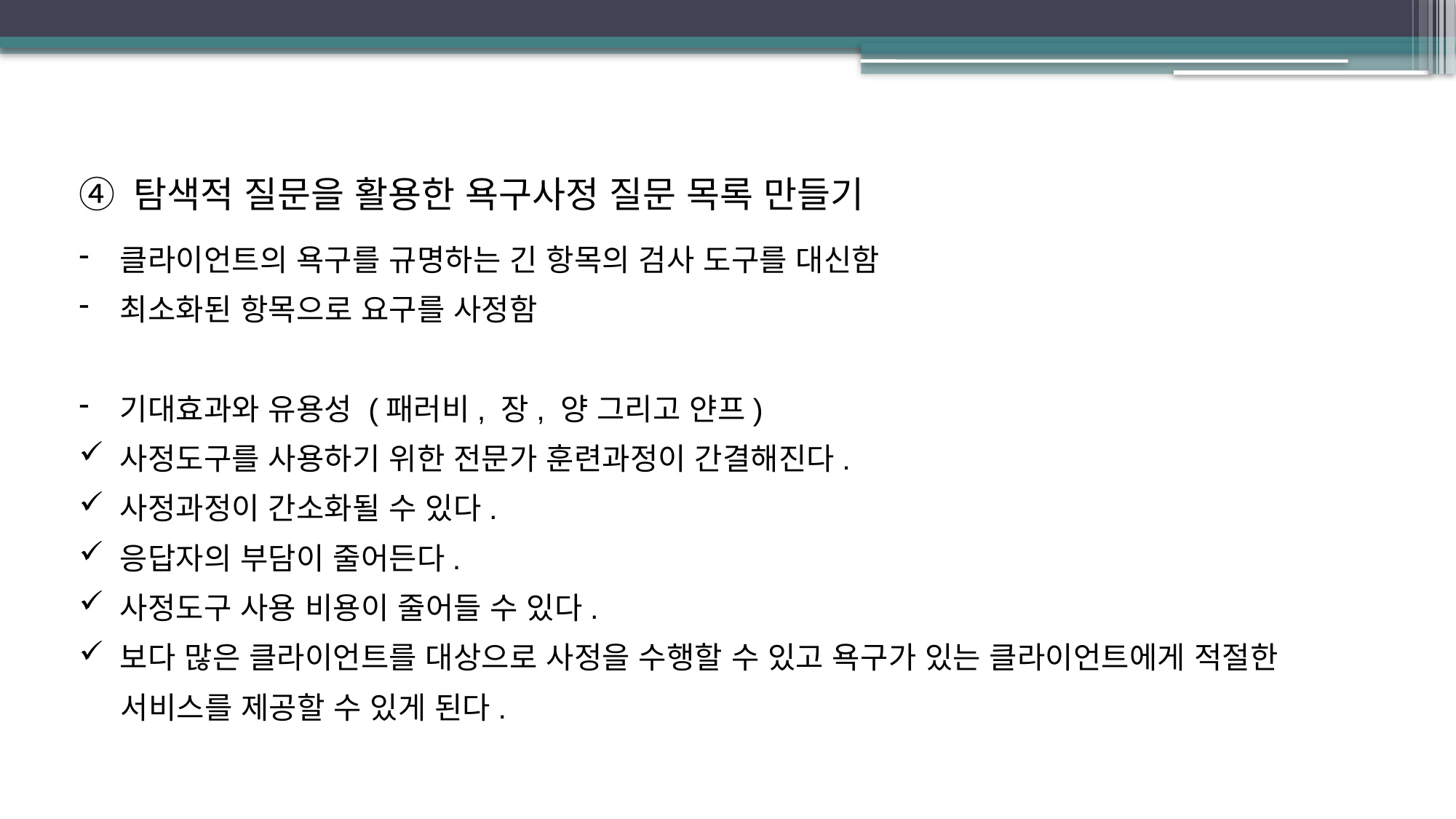

탐색적 질문을 활용한 욕구사정 질문 목록 만들기

클라이언트의 욕구를 규명하는 긴 항목의 검사 도구를 대신함
최소화된 항목으로 요구를 사정함

기대효과와 유용성 (패러비, 장, 양 그리고 얀프)
사정도구를 사용하기 위한 전문가 훈련과정이 간결해진다.
사정과정이 간소화될 수 있다.
응답자의 부담이 줄어든다.
사정도구 사용 비용이 줄어들 수 있다.
보다 많은 클라이언트를 대상으로 사정을 수행할 수 있고 욕구가 있는 클라이언트에게 적절한
    서비스를 제공할 수 있게 된다.